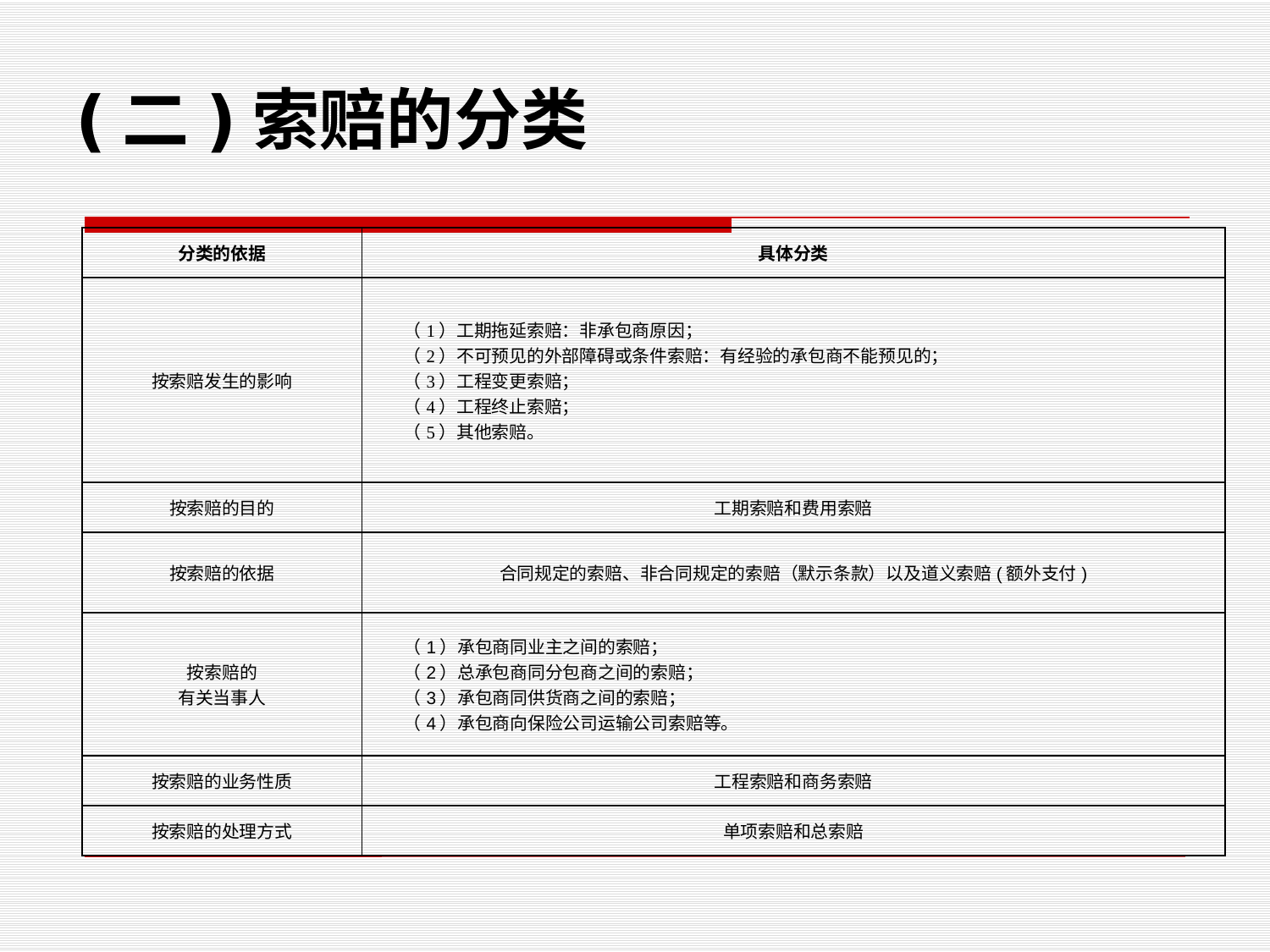

(二)索赔的分类
| 分类的依据 | 具体分类 |
| --- | --- |
| 按索赔发生的影响 | （1）工期拖延索赔：非承包商原因； （2）不可预见的外部障碍或条件索赔：有经验的承包商不能预见的； （3）工程变更索赔； （4）工程终止索赔； （5）其他索赔。 |
| 按索赔的目的 | 工期索赔和费用索赔 |
| 按索赔的依据 | 合同规定的索赔、非合同规定的索赔（默示条款）以及道义索赔(额外支付) |
| 按索赔的 有关当事人 | （1）承包商同业主之间的索赔； （2）总承包商同分包商之间的索赔； （3）承包商同供货商之间的索赔； （4）承包商向保险公司运输公司索赔等。 |
| 按索赔的业务性质 | 工程索赔和商务索赔 |
| 按索赔的处理方式 | 单项索赔和总索赔 |